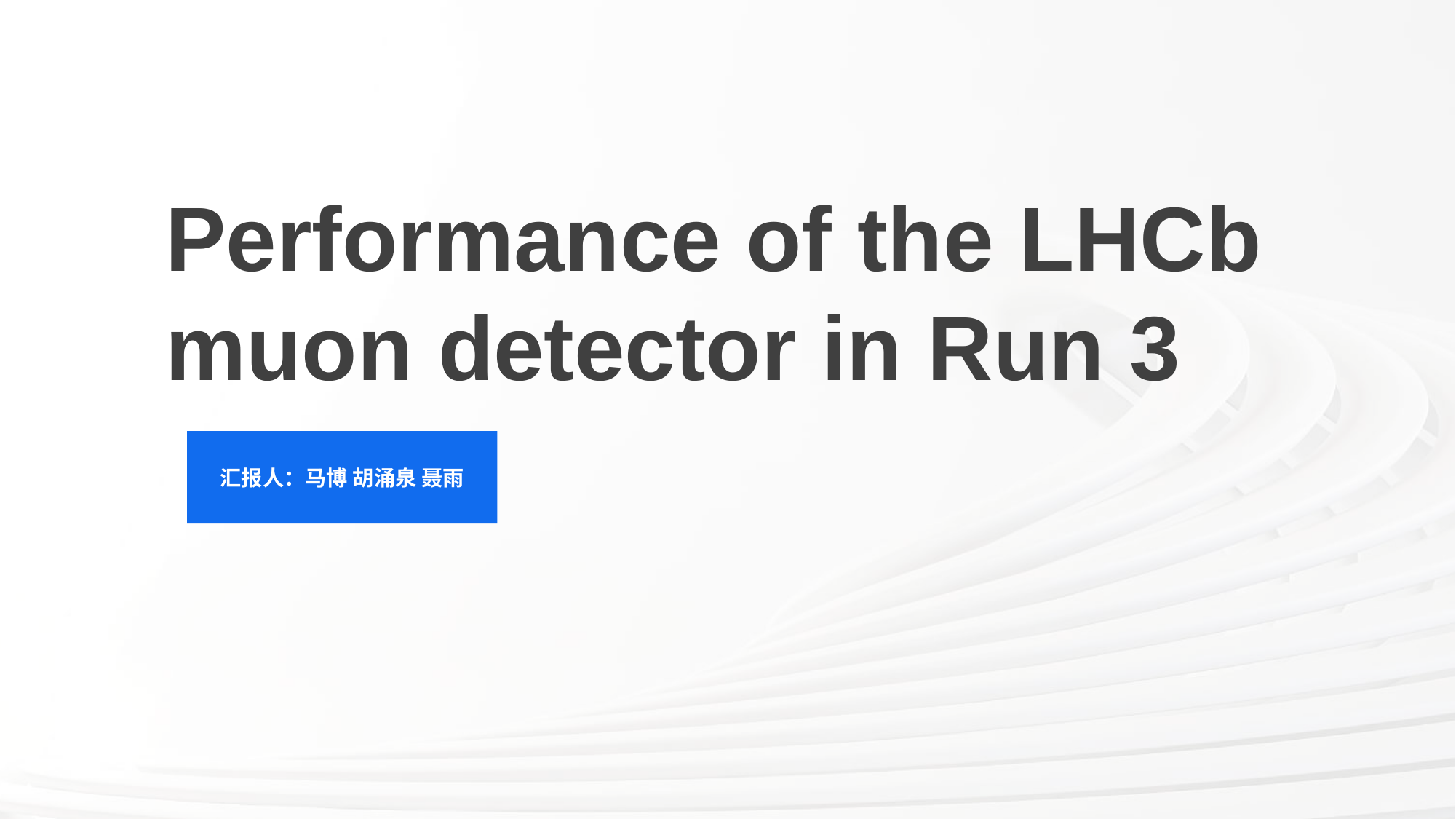

Performance of the LHCb muon detector in Run 3
汇报人：马博 胡涌泉 聂雨
1